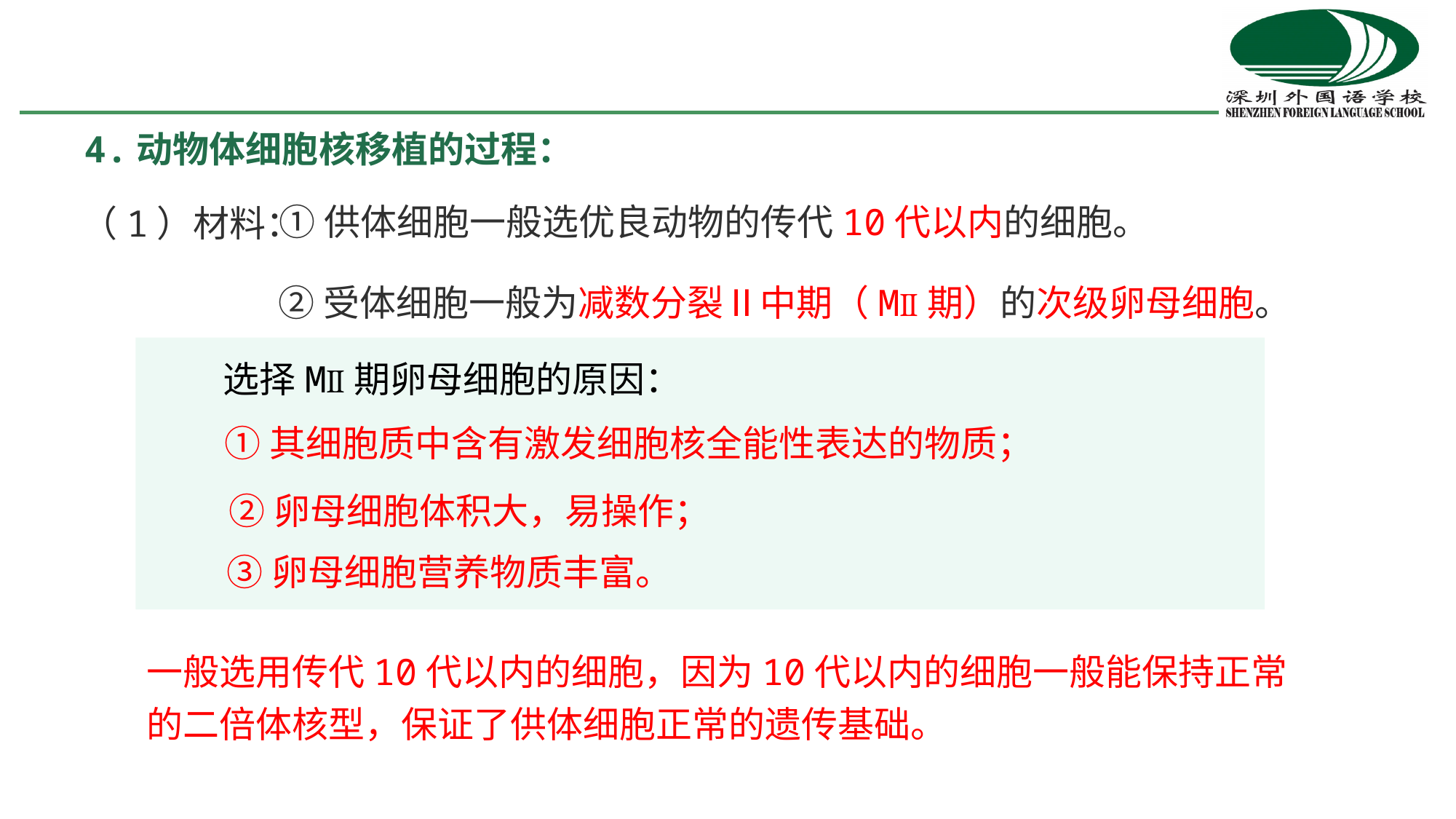

4.动物体细胞核移植的过程：
①供体细胞一般选优良动物的传代10代以内的细胞。
（1）材料：
②受体细胞一般为减数分裂Ⅱ中期（MⅡ期）的次级卵母细胞。

选择MⅡ期卵母细胞的原因：
①其细胞质中含有激发细胞核全能性表达的物质；
②卵母细胞体积大，易操作；
③卵母细胞营养物质丰富。
一般选用传代10代以内的细胞，因为10代以内的细胞一般能保持正常的二倍体核型，保证了供体细胞正常的遗传基础。